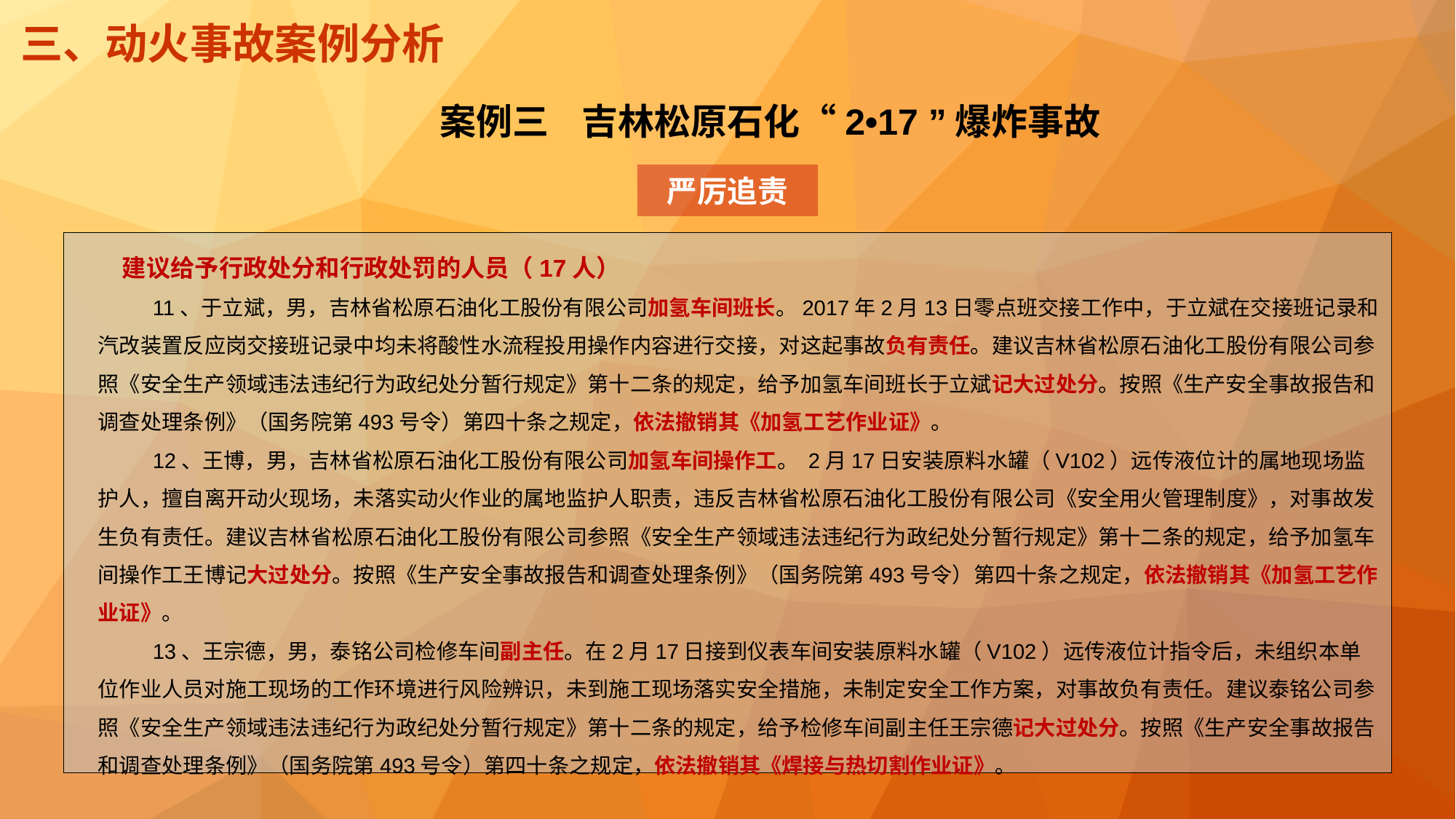

三、动火事故案例分析
案例三    吉林松原石化“2•17 ”爆炸事故
严厉追责
　建议给予行政处分和行政处罚的人员（17人）
11、于立斌，男，吉林省松原石油化工股份有限公司加氢车间班长。2017年2月13日零点班交接工作中，于立斌在交接班记录和汽改装置反应岗交接班记录中均未将酸性水流程投用操作内容进行交接，对这起事故负有责任。建议吉林省松原石油化工股份有限公司参照《安全生产领域违法违纪行为政纪处分暂行规定》第十二条的规定，给予加氢车间班长于立斌记大过处分。按照《生产安全事故报告和调查处理条例》（国务院第493号令）第四十条之规定，依法撤销其《加氢工艺作业证》。
12、王博，男，吉林省松原石油化工股份有限公司加氢车间操作工。 2月17日安装原料水罐（V102）远传液位计的属地现场监护人，擅自离开动火现场，未落实动火作业的属地监护人职责，违反吉林省松原石油化工股份有限公司《安全用火管理制度》，对事故发生负有责任。建议吉林省松原石油化工股份有限公司参照《安全生产领域违法违纪行为政纪处分暂行规定》第十二条的规定，给予加氢车间操作工王博记大过处分。按照《生产安全事故报告和调查处理条例》（国务院第493号令）第四十条之规定，依法撤销其《加氢工艺作业证》。
13、王宗德，男，泰铭公司检修车间副主任。在2月17日接到仪表车间安装原料水罐（V102）远传液位计指令后，未组织本单位作业人员对施工现场的工作环境进行风险辨识，未到施工现场落实安全措施，未制定安全工作方案，对事故负有责任。建议泰铭公司参照《安全生产领域违法违纪行为政纪处分暂行规定》第十二条的规定，给予检修车间副主任王宗德记大过处分。按照《生产安全事故报告和调查处理条例》（国务院第493号令）第四十条之规定，依法撤销其《焊接与热切割作业证》。